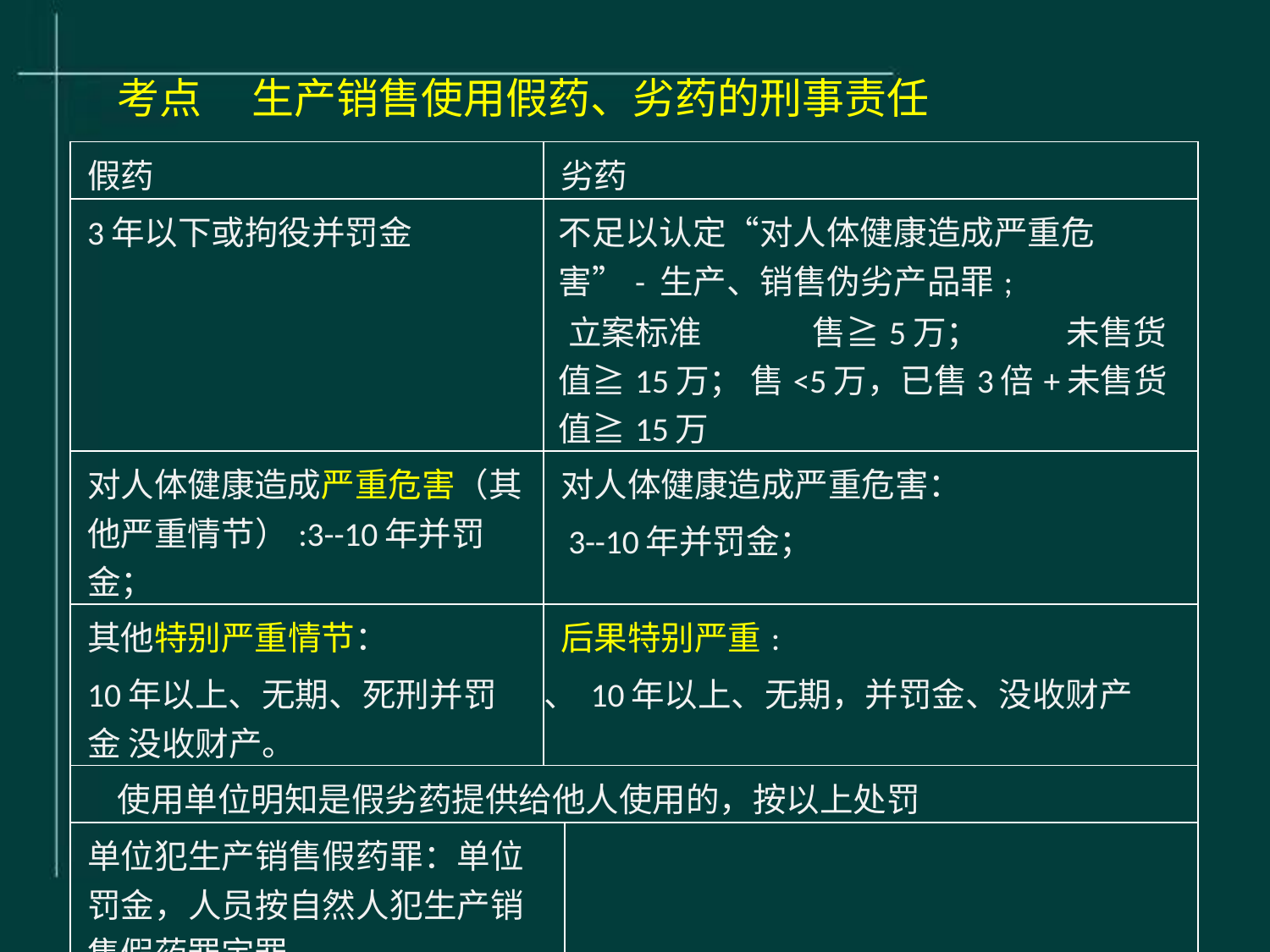

# 考点	生产销售使用假药、劣药的刑事责任
| 假药 | 劣药 |  |
| --- | --- | --- |
| 3年以下或拘役并罚金 | 不足以认定“对人体健康造成严重危害”- 生产、销售伪劣产品罪; 立案标准 售≧5万； 未售货值≧15万； 售<5万，已售3倍+未售货值≧15万 |  |
| 对人体健康造成严重危害（其 他严重情节）:3--10年并罚金； | 对人体健康造成严重危害： 3--10年并罚金； |  |
| 其他特别严重情节： 10年以上、无期、死刑并罚金 没收财产。 | 后果特别严重: 、10年以上、无期，并罚金、没收财产 |  |
| 使用单位明知是假劣药提供给他人使用的，按以上处罚 |  |  |
| 单位犯生产销售假药罪：单位 罚金，人员按自然人犯生产销 售假药罪定罪。 |  |  |